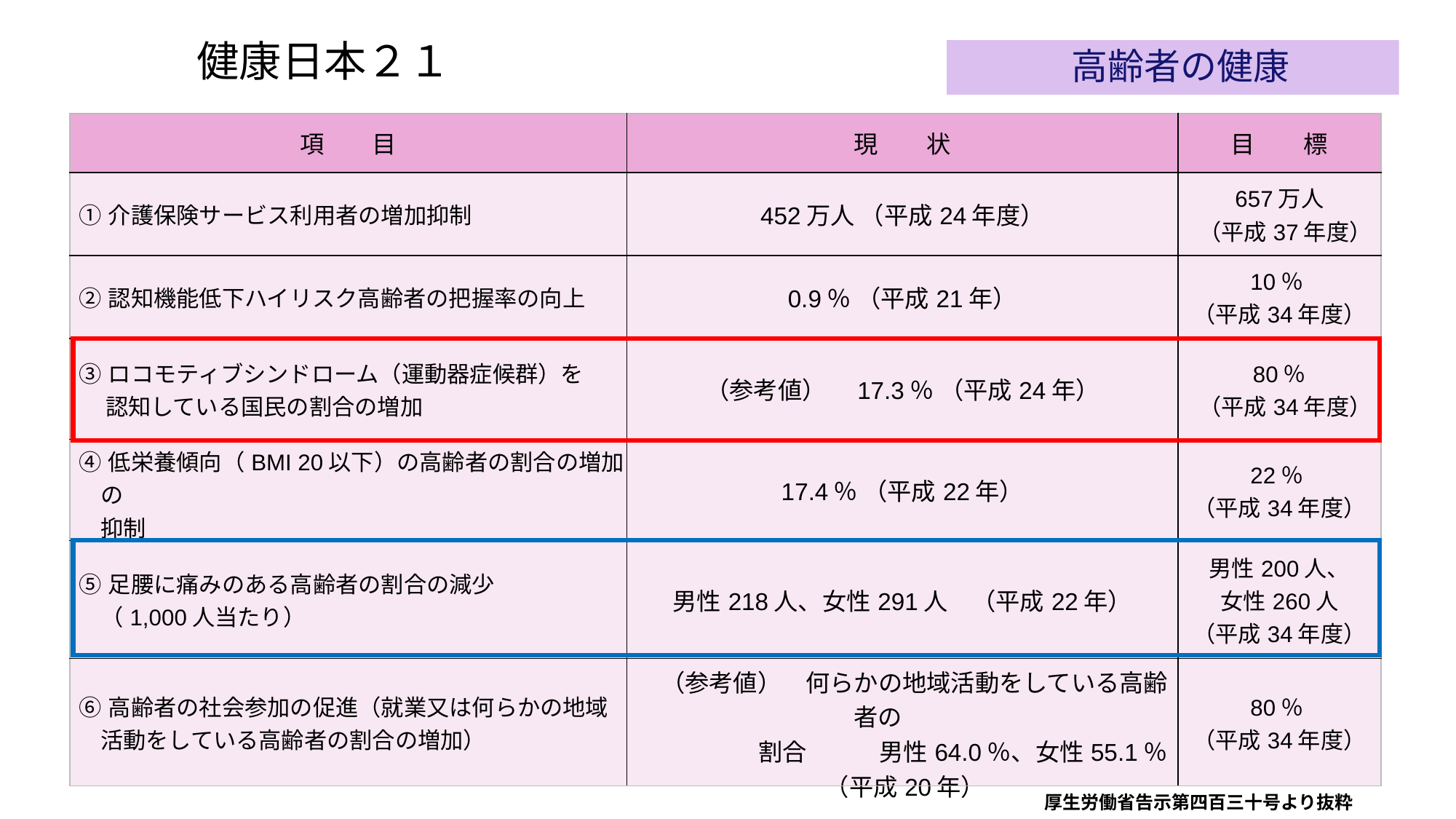

健康日本２１
高齢者の健康
| 項　　目 | 現　　状 | 目　　標 |
| --- | --- | --- |
| ①介護保険サービス利用者の増加抑制 | 452万人 （平成24年度） | 657万人 （平成37年度） |
| ②認知機能低下ハイリスク高齢者の把握率の向上 | 0.9％ （平成21年） | 10％ （平成34年度） |
| ③ロコモティブシンドローム（運動器症候群）を 認知している国民の割合の増加 | （参考値）　17.3％ （平成24年） | 80％ （平成34年度） |
| ④低栄養傾向（BMI 20以下）の高齢者の割合の増加の 抑制 | 17.4％ （平成22年） | 22％ （平成34年度） |
| ⑤足腰に痛みのある高齢者の割合の減少 （1,000人当たり） | 男性218人、女性291人　（平成22年） | 男性200人、 女性260人 （平成34年度） |
| ⑥高齢者の社会参加の促進（就業又は何らかの地域活動をしている高齢者の割合の増加） | （参考値）　何らかの地域活動をしている高齢者の　　 　　　　　割合　　　男性64.0％、女性55.1％ （平成20年） | 80％ （平成34年度） |

厚生労働省告示第四百三十号より抜粋